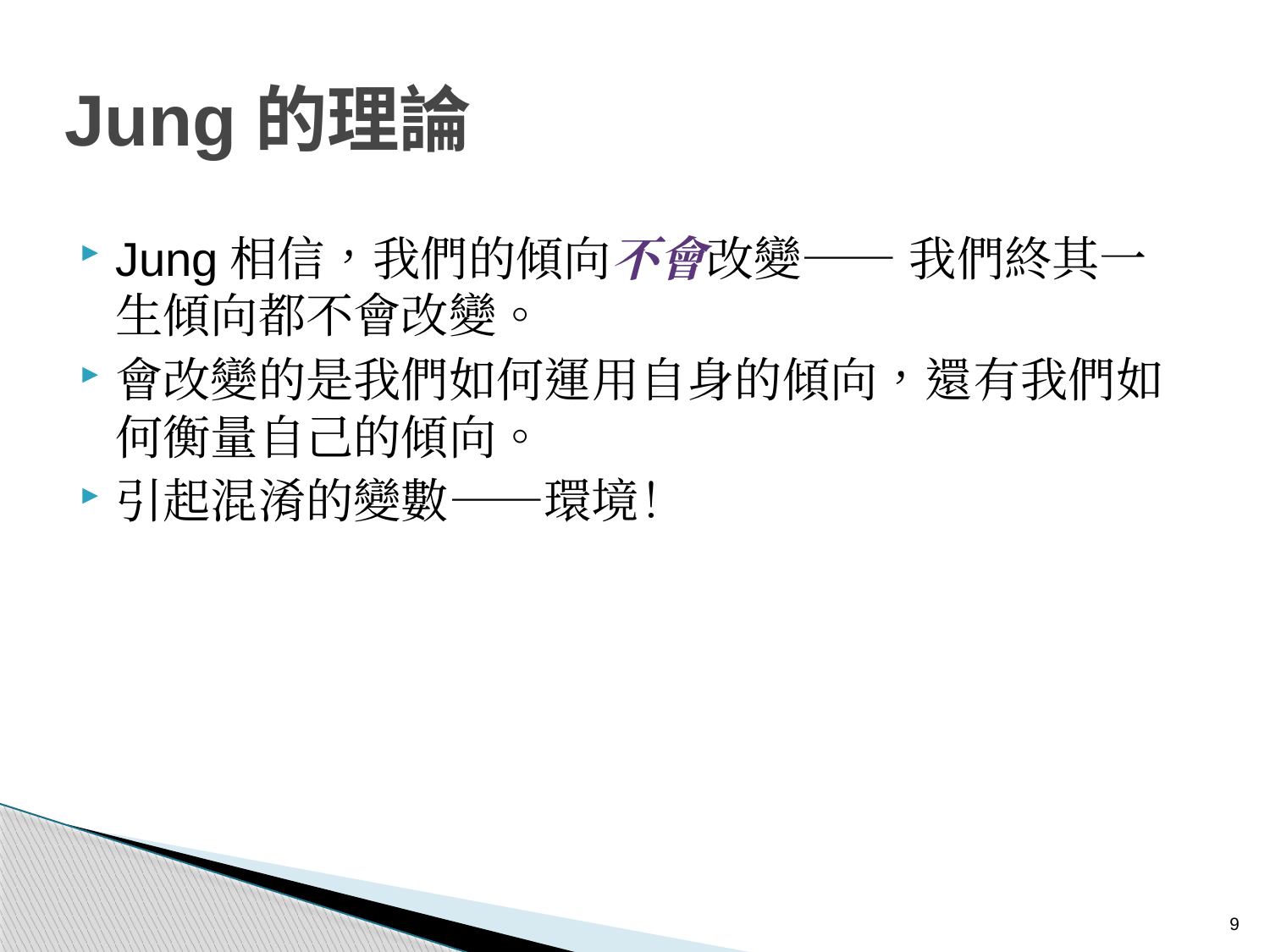

Jung的理論
Jung相信，我們的傾向不會改變—— 我們終其一生傾向都不會改變。
會改變的是我們如何運用自身的傾向，還有我們如何衡量自己的傾向。
引起混淆的變數——環境！
9